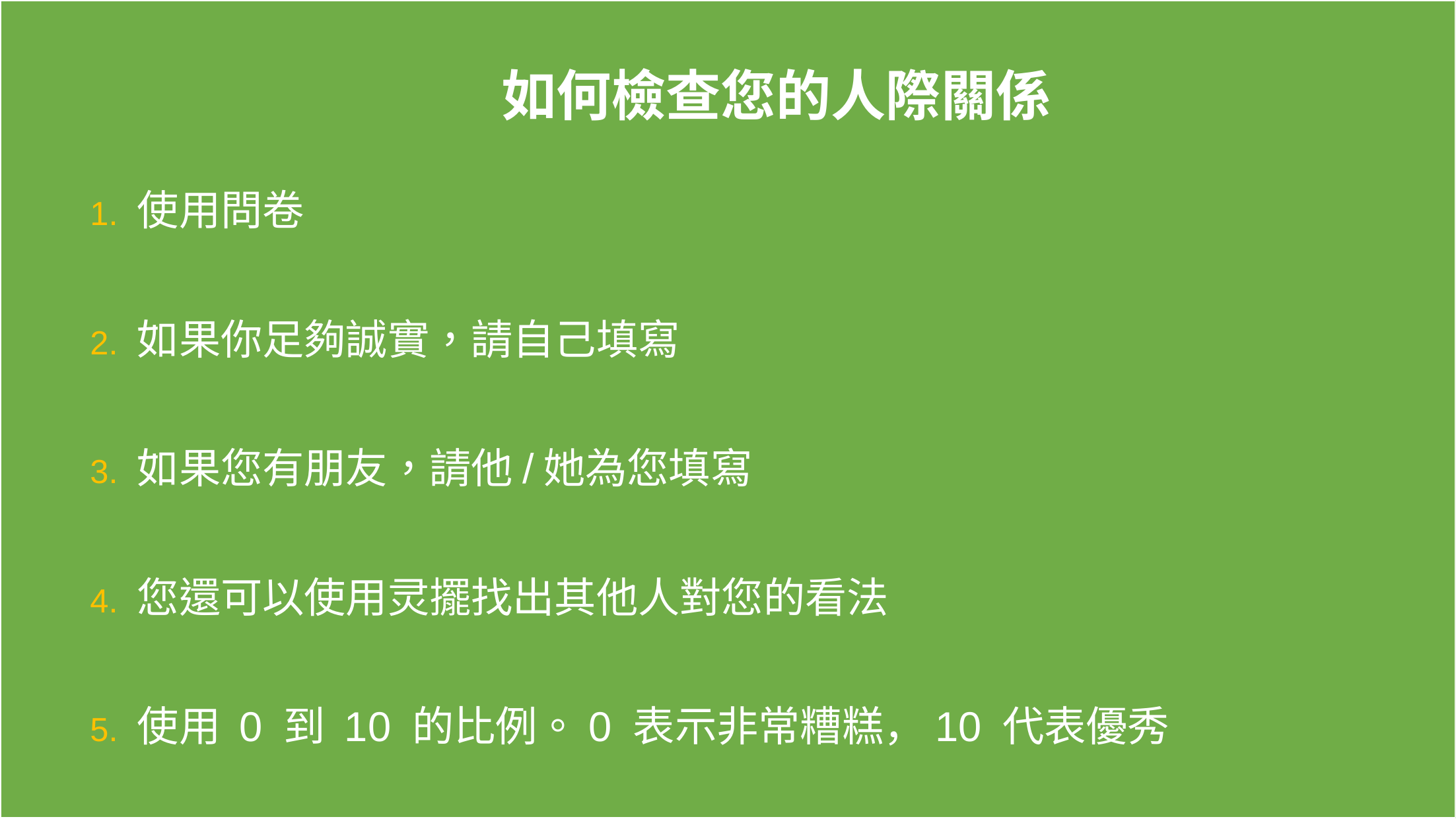

如何檢查您的人際關係

使用問卷

如果你足夠誠實，請自己填寫

如果您有朋友，請他/她為您填寫

您還可以使用灵擺找出其他人對您的看法

使用 0 到 10 的比例。0 表示非常糟糕，10 代表優秀